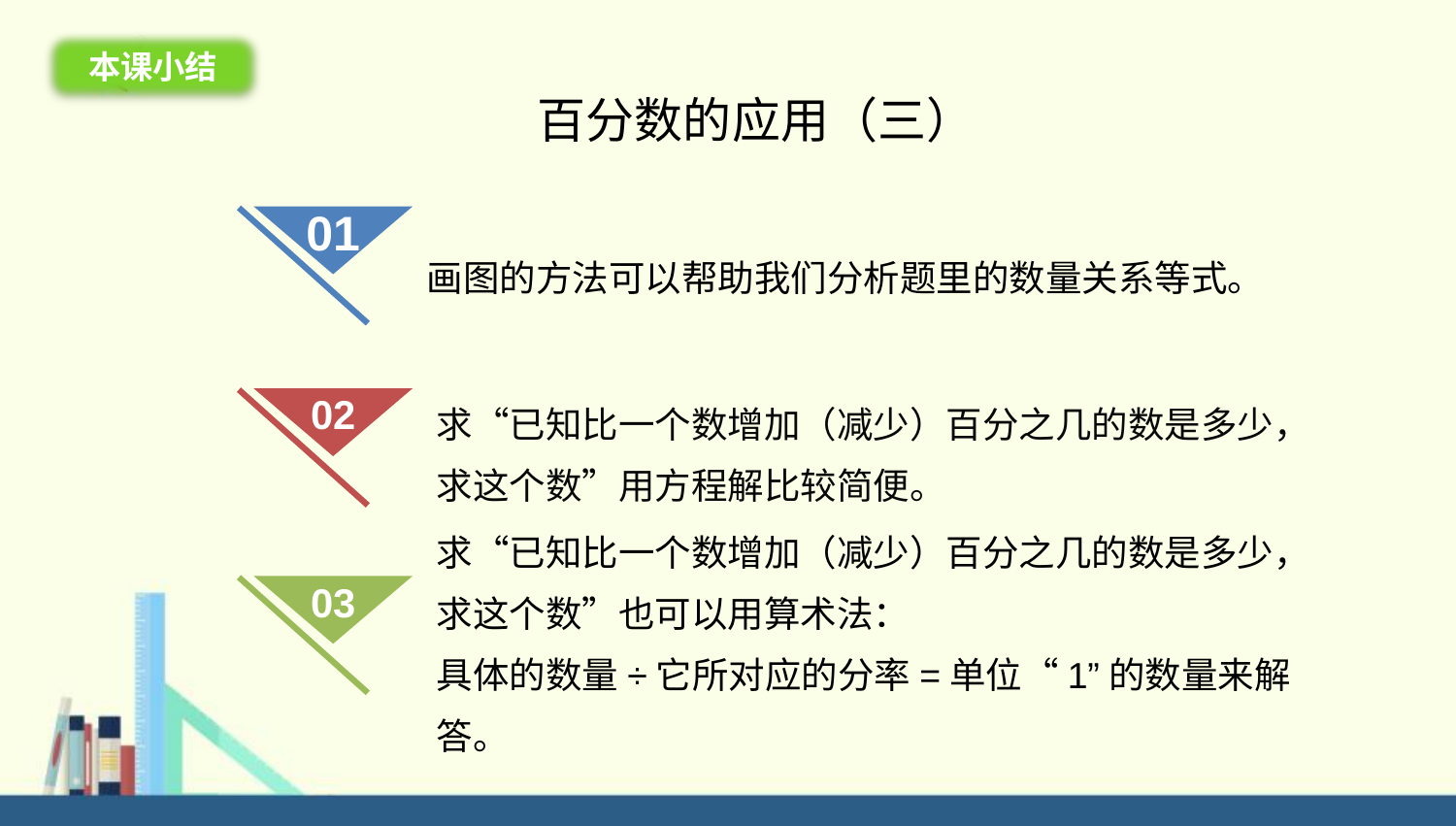

本课小结
百分数的应用（三）
画图的方法可以帮助我们分析题里的数量关系等式。
01
求“已知比一个数增加（减少）百分之几的数是多少，求这个数”用方程解比较简便。
02
03
求“已知比一个数增加（减少）百分之几的数是多少，求这个数”也可以用算术法：
具体的数量÷它所对应的分率=单位“1”的数量来解答。